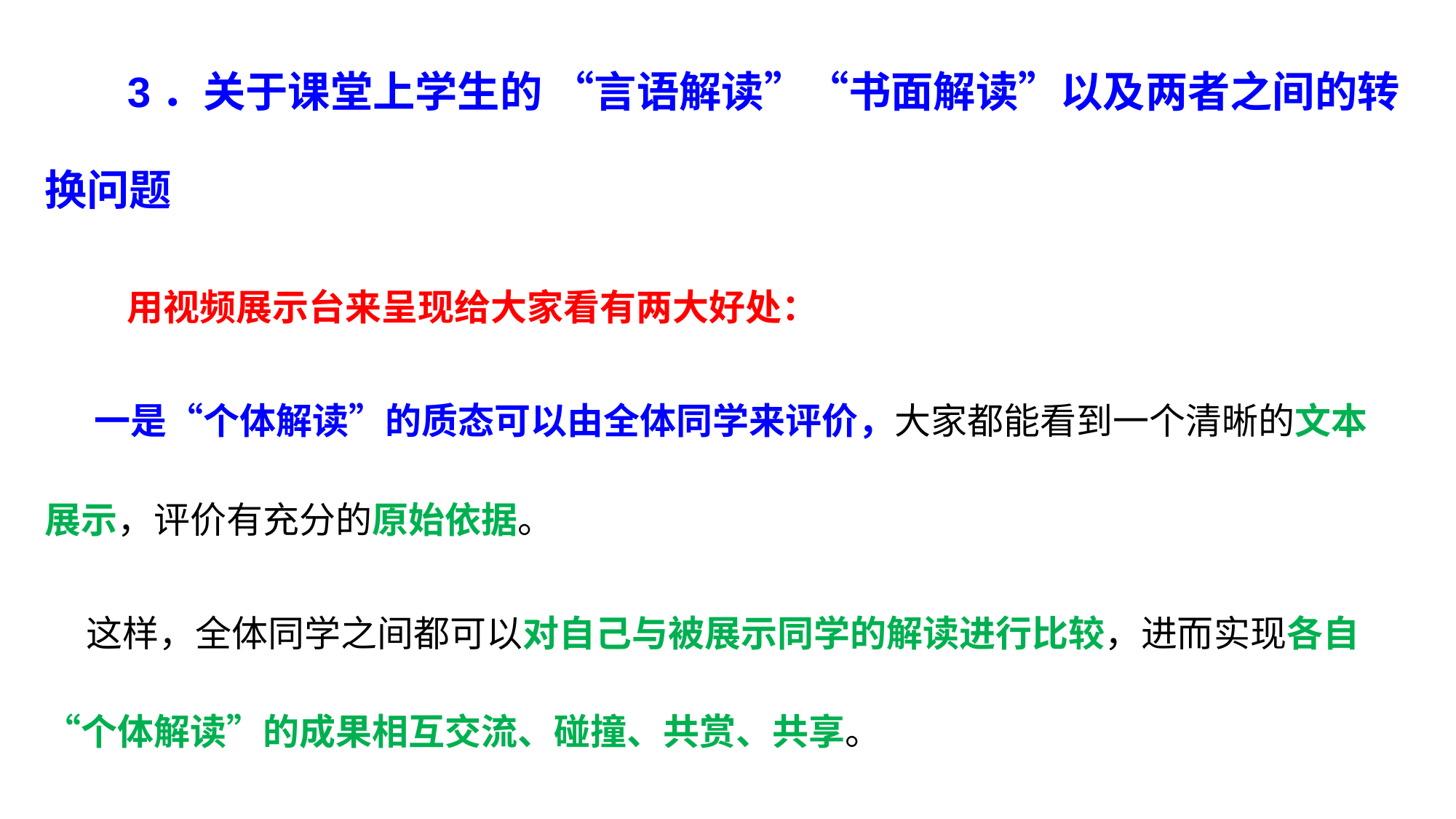

3．关于课堂上学生的 “言语解读”“书面解读”以及两者之间的转换问题
         用视频展示台来呈现给大家看有两大好处：
     一是“个体解读”的质态可以由全体同学来评价，大家都能看到一个清晰的文本展示，评价有充分的原始依据。
    这样，全体同学之间都可以对自己与被展示同学的解读进行比较，进而实现各自“个体解读”的成果相互交流、碰撞、共赏、共享。